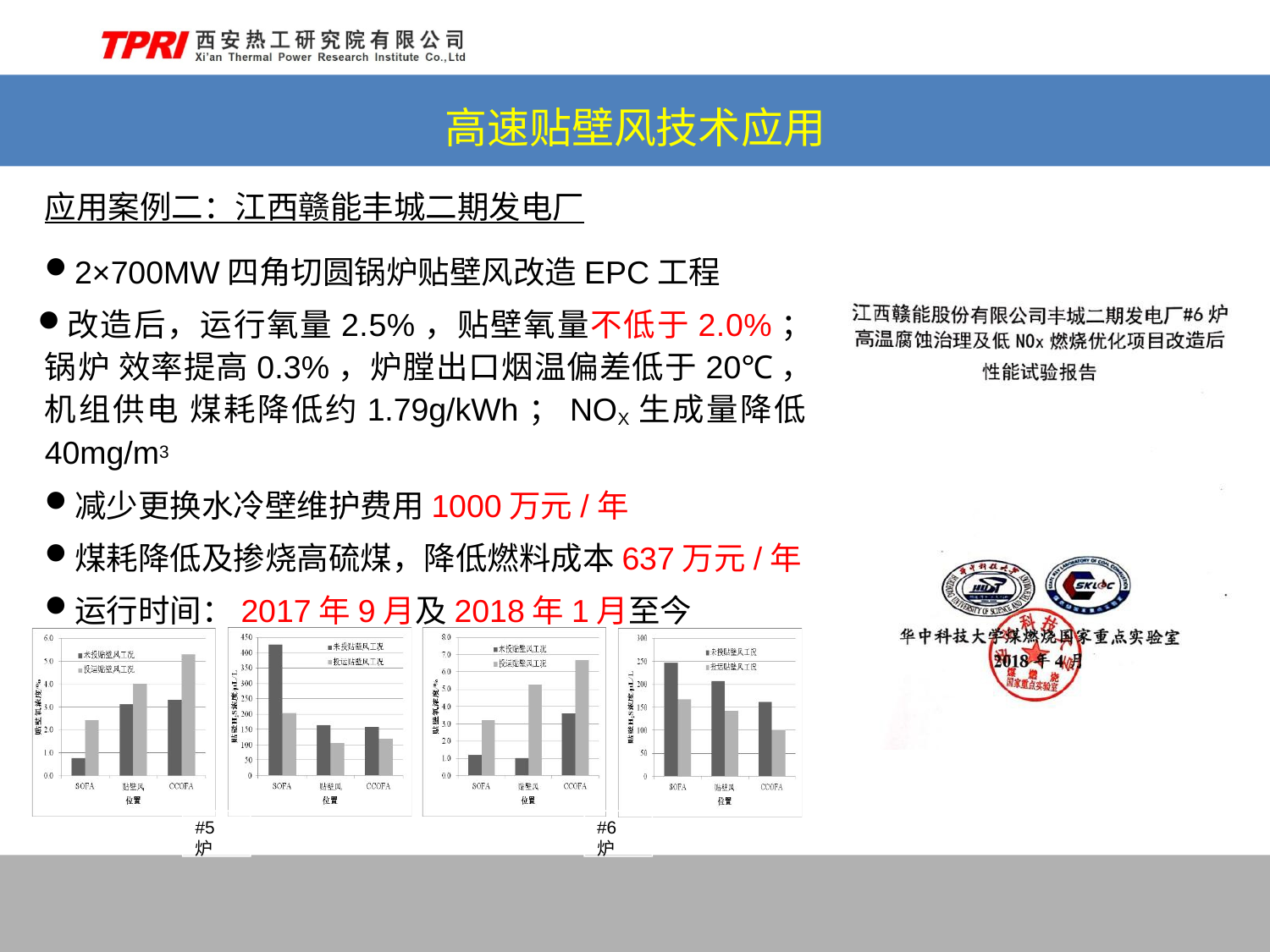

# 高速贴壁风技术应用
应用案例二：江西赣能丰城二期发电厂

2×700MW四角切圆锅炉贴壁风改造EPC工程
改造后，运行氧量2.5%，贴壁氧量不低于2.0%；锅炉 效率提高0.3%，炉膛出口烟温偏差低于20℃，机组供电 煤耗降低约1.79g/kWh；NOX生成量降低40mg/m3
减少更换水冷壁维护费用1000万元/年
煤耗降低及掺烧高硫煤，降低燃料成本637万元/年
运行时间：2017年9月及2018年1月至今

#5炉
#6炉